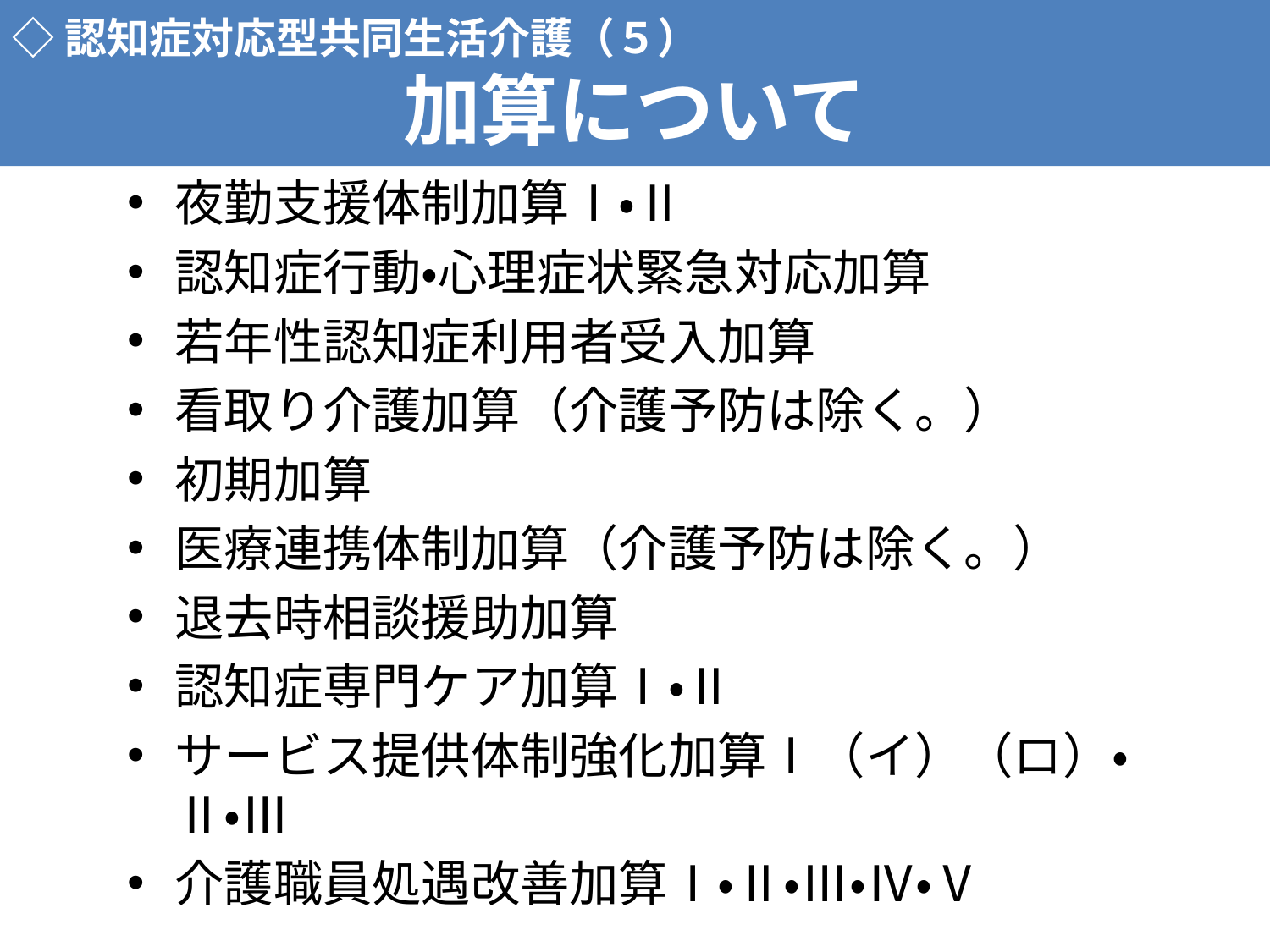

◇認知症対応型共同生活介護（５）
加算について

夜勤支援体制加算Ⅰ・Ⅱ
認知症行動・心理症状緊急対応加算
若年性認知症利用者受入加算
看取り介護加算（介護予防は除く。）
初期加算
医療連携体制加算（介護予防は除く。）
退去時相談援助加算
認知症専門ケア加算Ⅰ・Ⅱ
サービス提供体制強化加算Ⅰ（イ）（ロ）・Ⅱ・Ⅲ
介護職員処遇改善加算Ⅰ・Ⅱ・Ⅲ・Ⅳ・Ⅴ